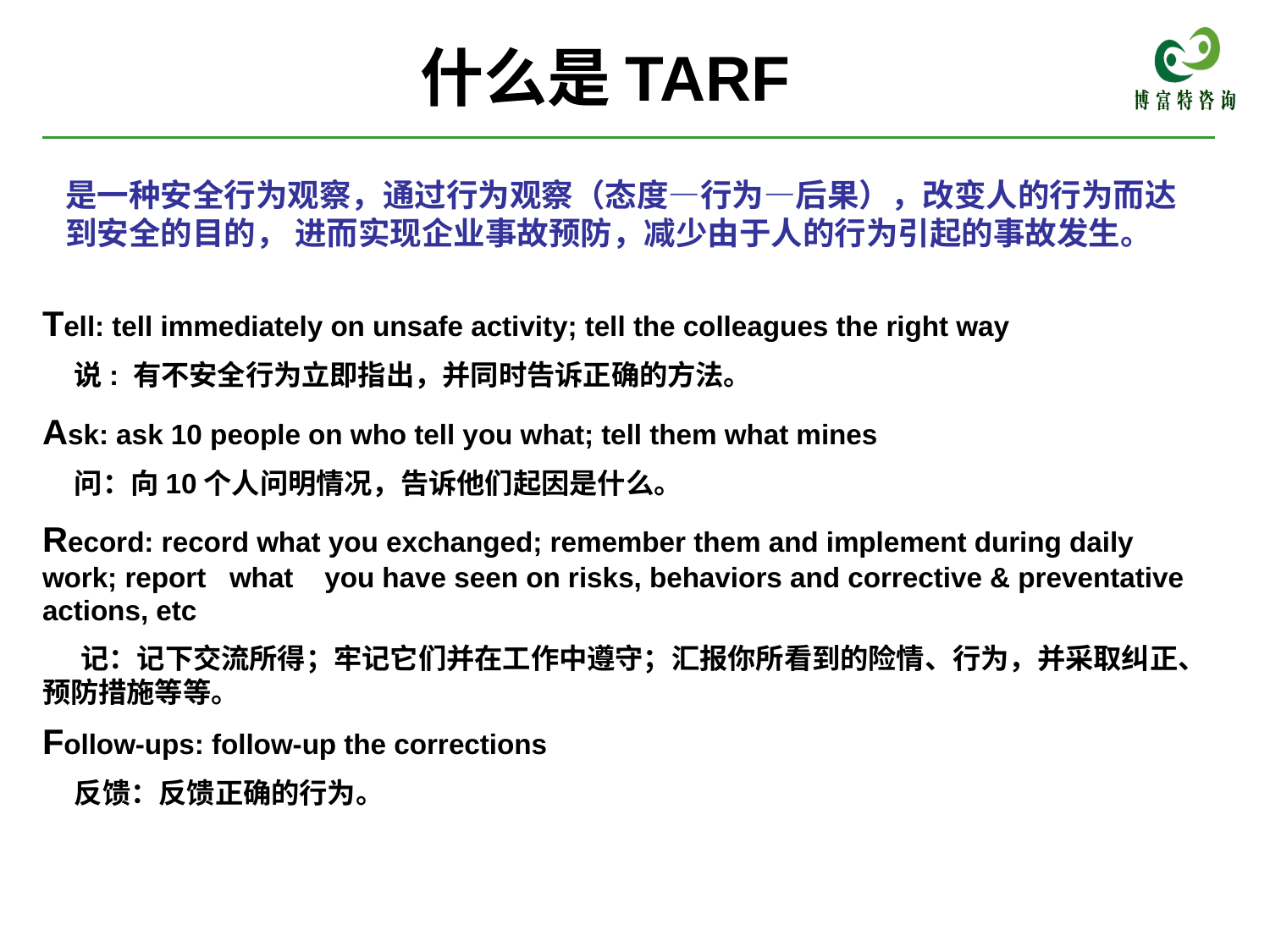

什么是TARF
是一种安全行为观察，通过行为观察（态度—行为—后果），改变人的行为而达到安全的目的， 进而实现企业事故预防，减少由于人的行为引起的事故发生。
Tell: tell immediately on unsafe activity; tell the colleagues the right way
    说: 有不安全行为立即指出，并同时告诉正确的方法。
Ask: ask 10 people on who tell you what; tell them what mines
    问：向10个人问明情况，告诉他们起因是什么。
Record: record what you exchanged; remember them and implement during daily work; report   what    you have seen on risks, behaviors and corrective & preventative actions, etc
     记：记下交流所得；牢记它们并在工作中遵守；汇报你所看到的险情、行为，并采取纠正、预防措施等等。
Follow-ups: follow-up the corrections
    反馈：反馈正确的行为。
6